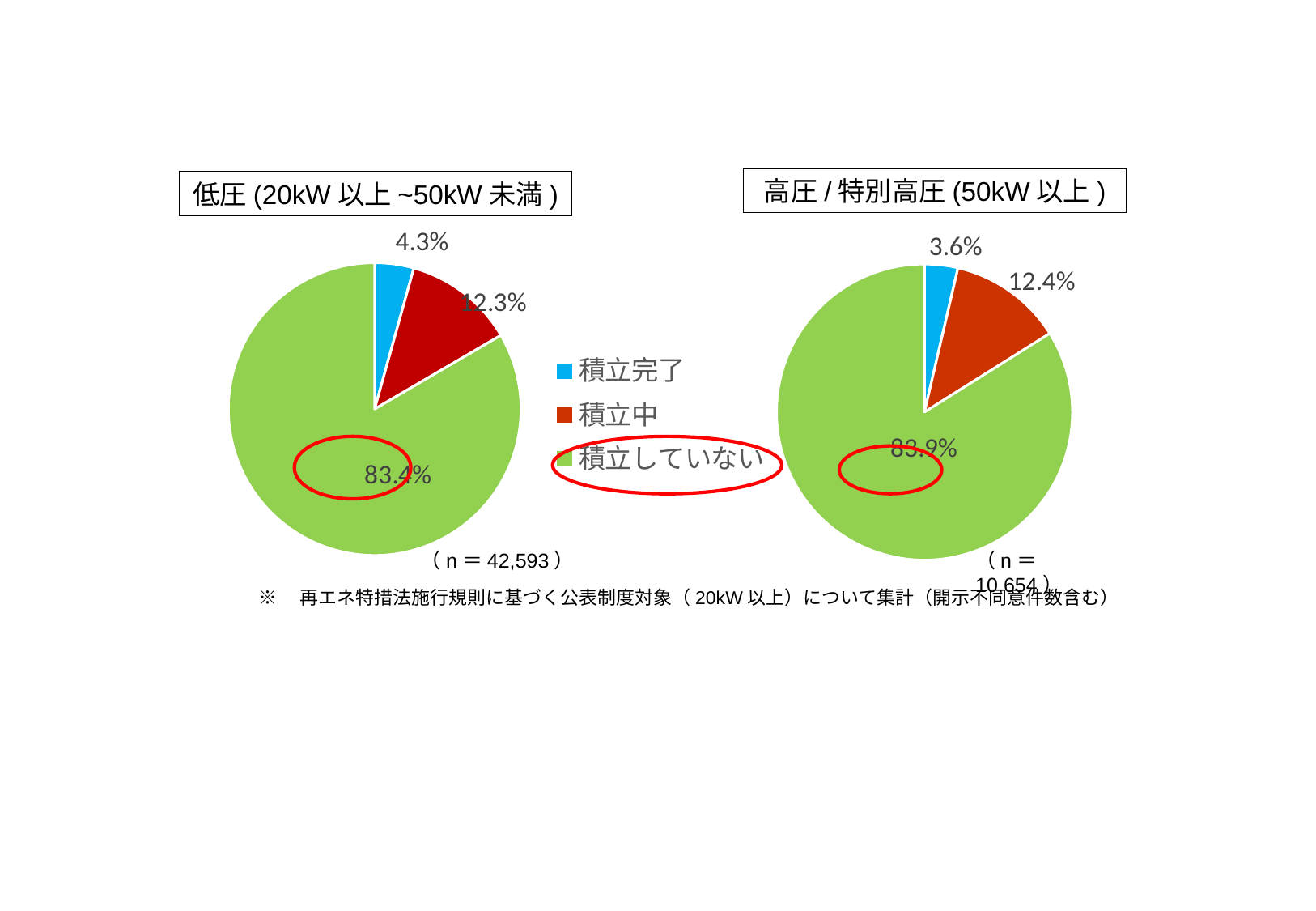

高圧/特別高圧(50kW以上)
低圧(20kW以上~50kW未満)

### Chart

| Category |  |
|---|---|
| 積立完了 | 0.04324654285915526 |
| 積立中 | 0.12264926161575845 |
| 積立していない | 0.8341041955250863 |
（n＝42,593）

### Chart

| Category |  |
|---|---|
| 積立完了 | 0.03641824666791815 |
| 積立中 | 0.12446029660221514 |
| 積立していない | 0.8391214567298667 |

（n＝10,654）
※　再エネ特措法施行規則に基づく公表制度対象（20kW以上）について集計（開示不同意件数含む）